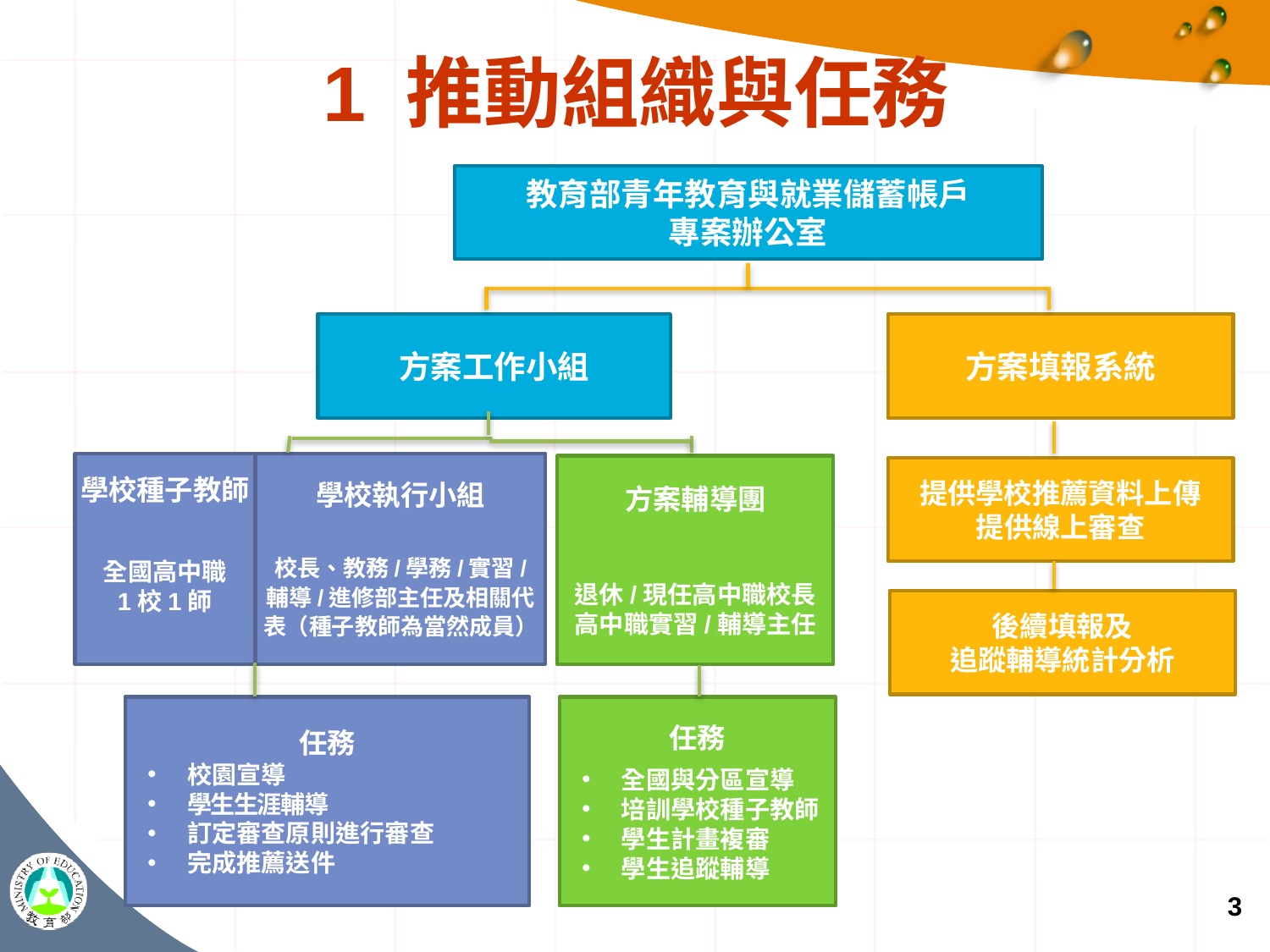

# 1 推動組織與任務
教育部青年教育與就業儲蓄帳戶
專案辦公室
方案工作小組
方案填報系統
提供學校推薦資料上傳
提供線上審查
後續填報及
追蹤輔導統計分析
學校種子教師

全國高中職
1校1師

學校執行小組

校長、教務/學務/實習/
輔導/進修部主任及相關代表（種子教師為當然成員）
任務
校園宣導
學生生涯輔導
訂定審查原則進行審查
完成推薦送件
方案輔導團

退休/現任高中職校長
高中職實習/輔導主任
任務
全國與分區宣導
培訓學校種子教師
學生計畫複審
學生追蹤輔導
3